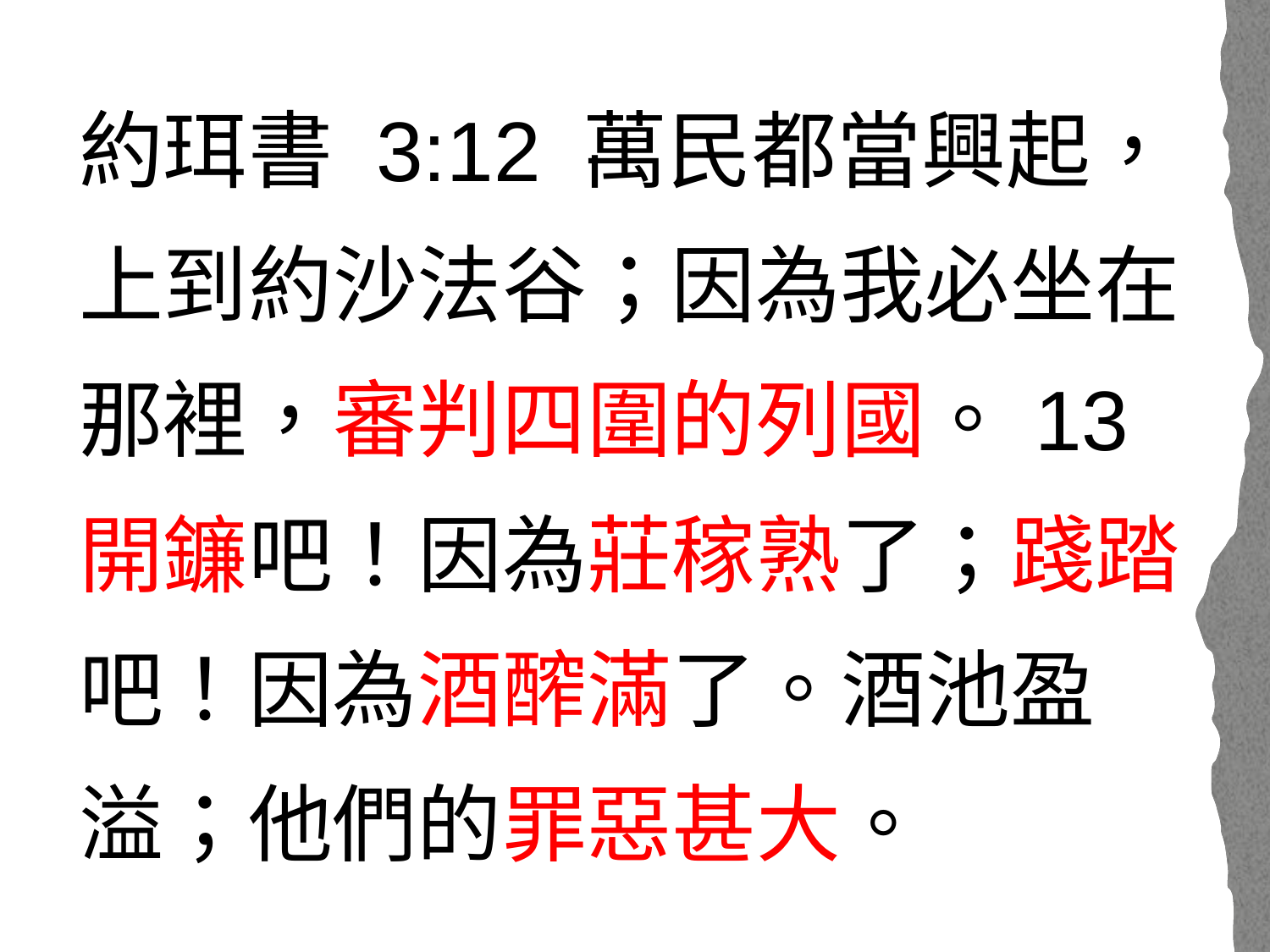

約珥書 3:12 萬民都當興起，上到約沙法谷；因為我必坐在那裡，審判四圍的列國。13 開鐮吧！因為莊稼熟了；踐踏吧！因為酒醡滿了。酒池盈溢；他們的罪惡甚大。